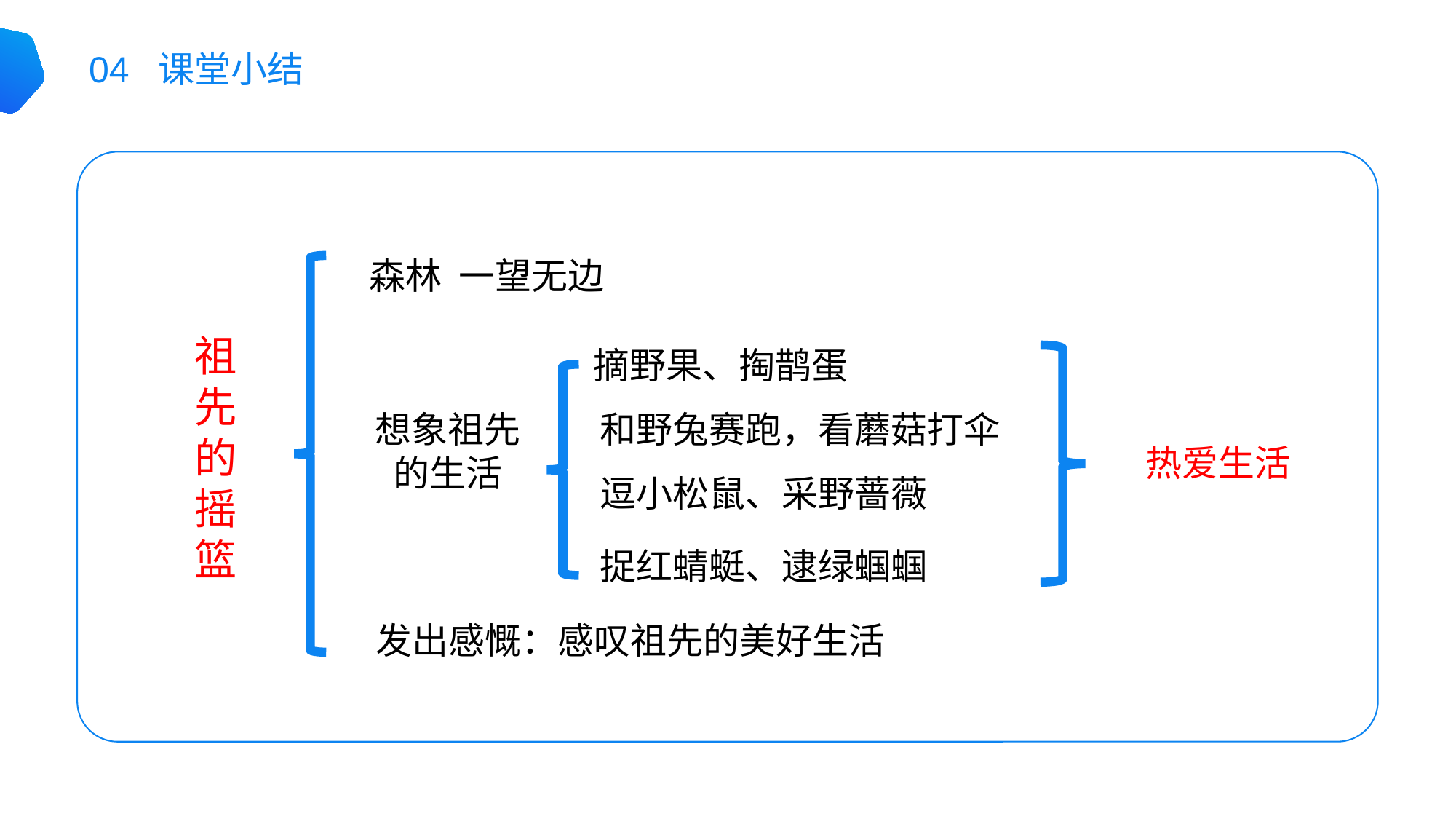

04  课堂小结
森林  一望无边

祖先的摇篮
摘野果、掏鹊蛋

想象祖先的生活
和野兔赛跑，看蘑菇打伞
热爱生活
逗小松鼠、采野蔷薇
捉红蜻蜓、逮绿蝈蝈
发出感慨：感叹祖先的美好生活